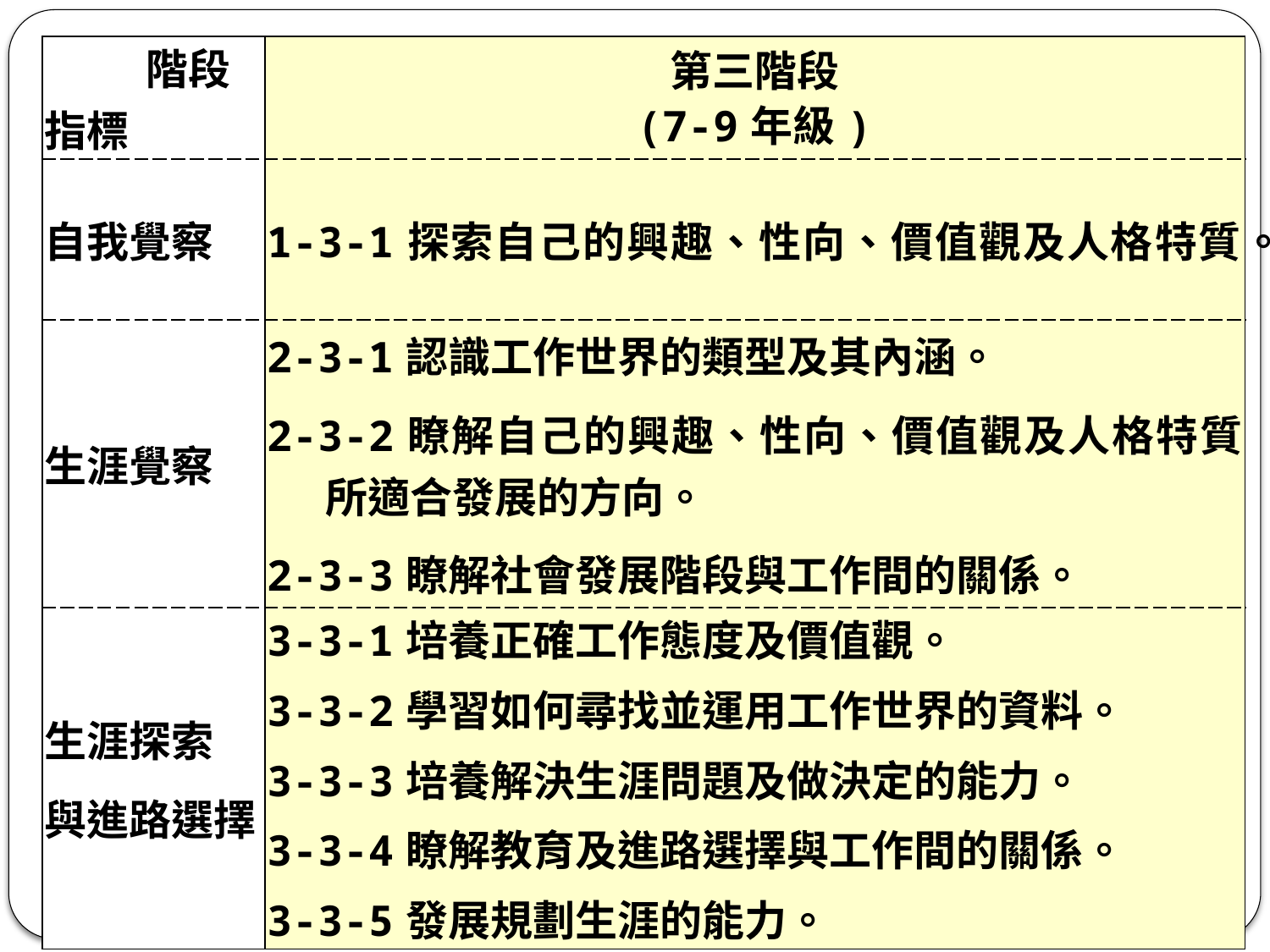

| 階段 指標 | 第三階段 (7-9年級) |
| --- | --- |
| 自我覺察 | 1-3-1探索自己的興趣、性向、價值觀及人格特質。 |
| 生涯覺察 | 2-3-1認識工作世界的類型及其內涵。 2-3-2瞭解自己的興趣、性向、價值觀及人格特質所適合發展的方向。 2-3-3瞭解社會發展階段與工作間的關係。 |
| 生涯探索 與進路選擇 | 3-3-1培養正確工作態度及價值觀。 3-3-2學習如何尋找並運用工作世界的資料。 3-3-3培養解決生涯問題及做決定的能力。 3-3-4瞭解教育及進路選擇與工作間的關係。 3-3-5發展規劃生涯的能力。 |
17